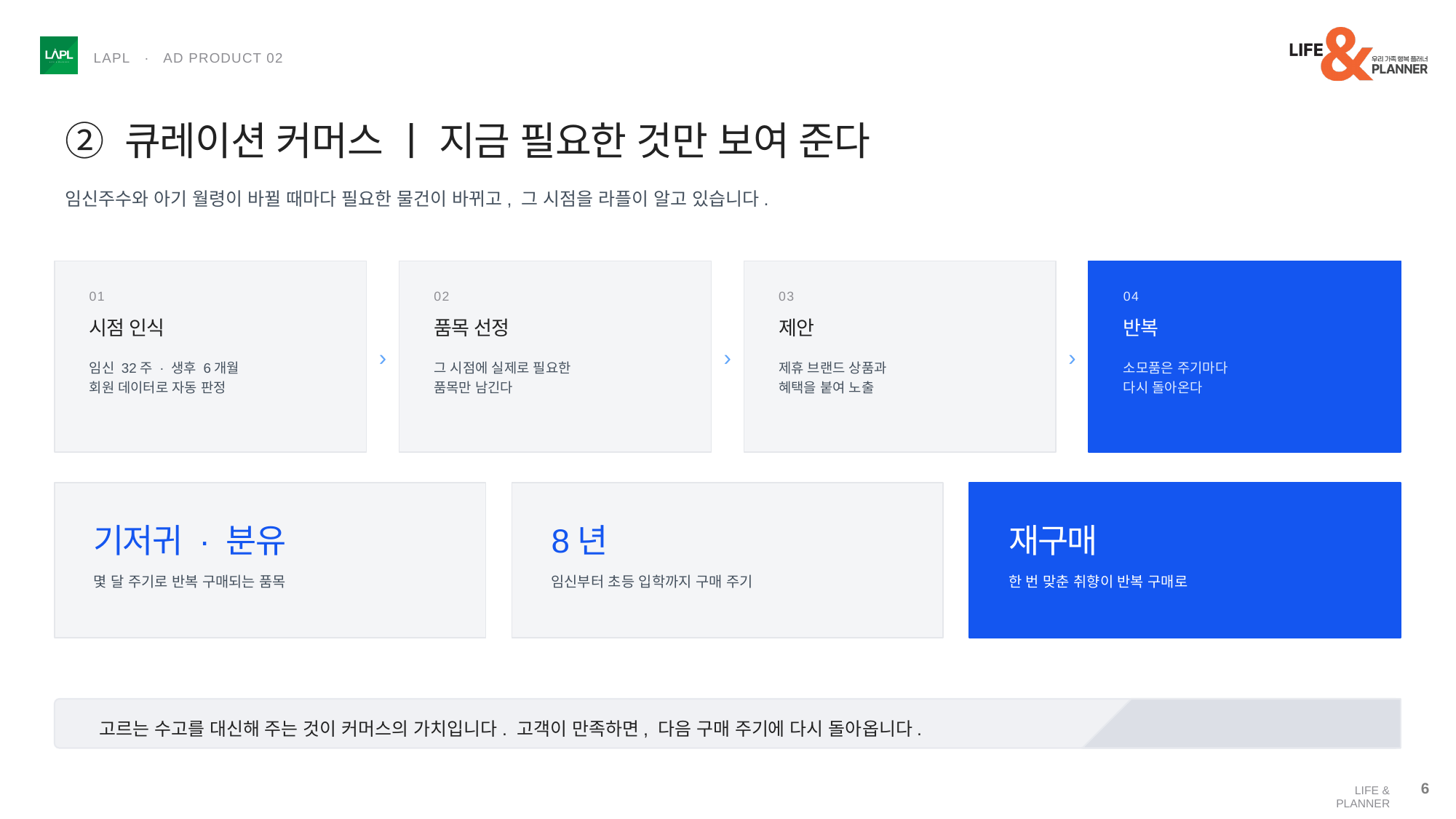

LAPL   ·   AD PRODUCT 02
② 큐레이션 커머스 ㅣ 지금 필요한 것만 보여 준다
임신주수와 아기 월령이 바뀔 때마다 필요한 물건이 바뀌고, 그 시점을 라플이 알고 있습니다.

01
02
03
04
시점 인식
품목 선정
제안
반복
›
›
›
임신 32주 · 생후 6개월
회원 데이터로 자동 판정
그 시점에 실제로 필요한
품목만 남긴다
제휴 브랜드 상품과
혜택을 붙여 노출
소모품은 주기마다
다시 돌아온다

기저귀 · 분유
8년
재구매
몇 달 주기로 반복 구매되는 품목
임신부터 초등 입학까지 구매 주기
한 번 맞춘 취향이 반복 구매로

고르는 수고를 대신해 주는 것이 커머스의 가치입니다. 고객이 만족하면, 다음 구매 주기에 다시 돌아옵니다.
6